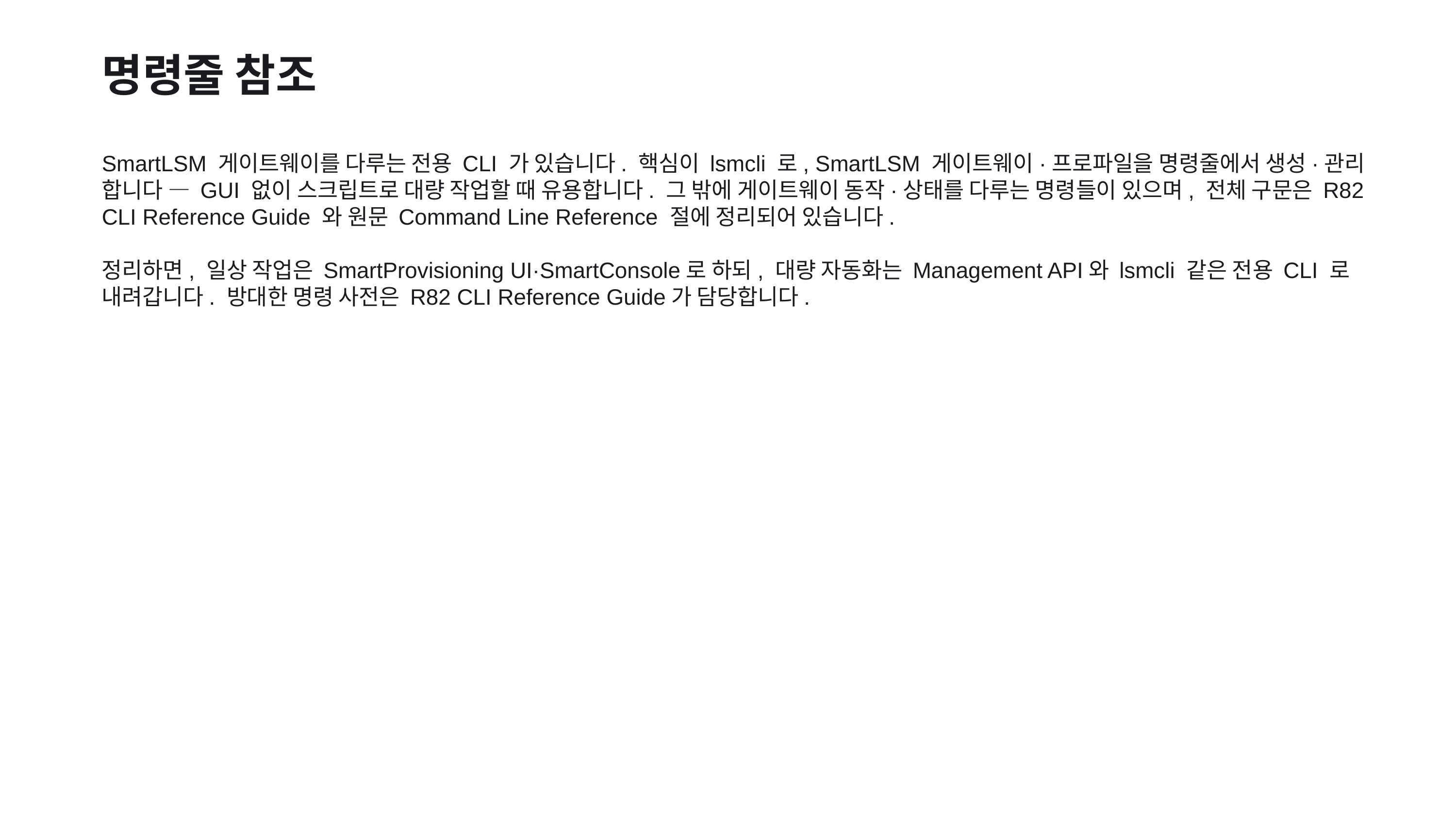

명령줄 참조
SmartLSM 게이트웨이를 다루는 전용 CLI 가 있습니다. 핵심이 lsmcli 로, SmartLSM 게이트웨이·프로파일을 명령줄에서 생성·관리 합니다 — GUI 없이 스크립트로 대량 작업할 때 유용합니다. 그 밖에 게이트웨이 동작·상태를 다루는 명령들이 있으며, 전체 구문은 R82 CLI Reference Guide 와 원문 Command Line Reference 절에 정리되어 있습니다.

정리하면, 일상 작업은 SmartProvisioning UI·SmartConsole로 하되, 대량 자동화는 Management API와 lsmcli 같은 전용 CLI 로 내려갑니다. 방대한 명령 사전은 R82 CLI Reference Guide가 담당합니다.